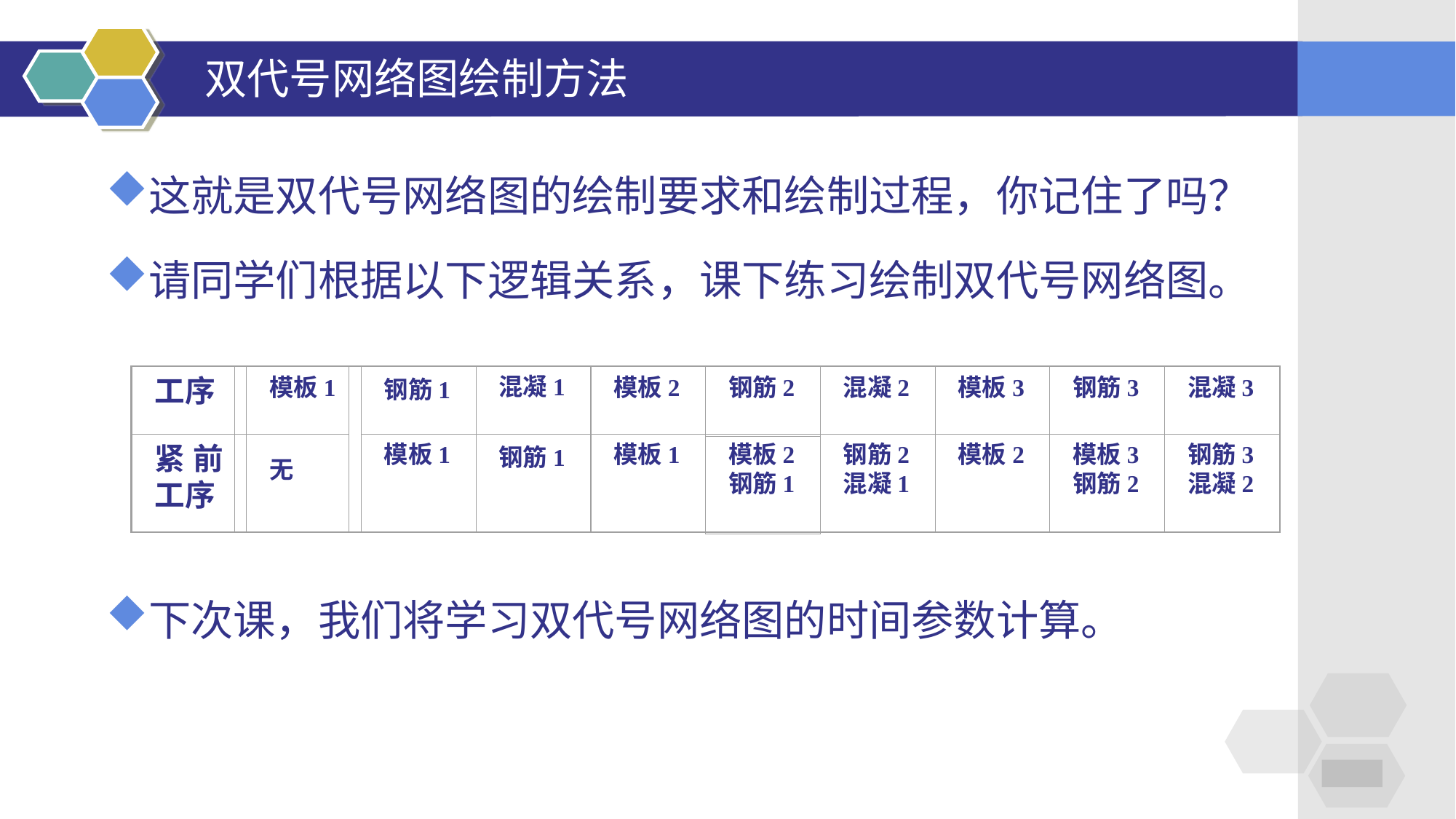

# 双代号网络图绘制方法
这就是双代号网络图的绘制要求和绘制过程，你记住了吗？
请同学们根据以下逻辑关系，课下练习绘制双代号网络图。

下次课，我们将学习双代号网络图的时间参数计算。

工序

模板1

钢筋1

模板2

钢筋2

混凝2

模板3

钢筋3

混凝3

混凝1

紧前工序

模板1

钢筋1

模板1

模板2
钢筋1

钢筋2
混凝1

模板2

模板3
钢筋2

钢筋3
混凝2

无

10